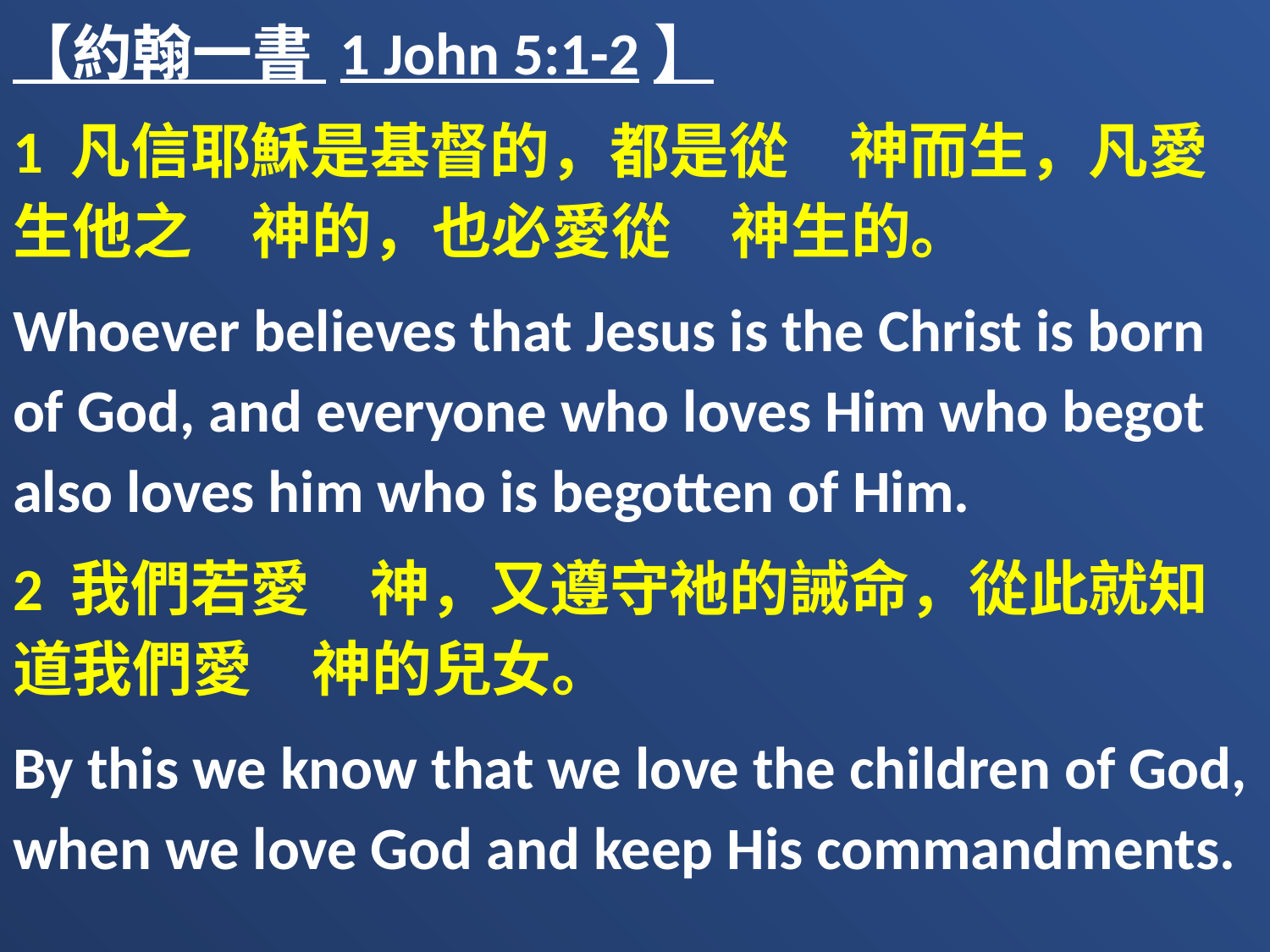

【約翰一書 1 John 5:1-2】
1 凡信耶穌是基督的，都是從　神而生，凡愛生他之　神的，也必愛從　神生的。
Whoever believes that Jesus is the Christ is born of God, and everyone who loves Him who begot also loves him who is begotten of Him.
2 我們若愛　神，又遵守祂的誡命，從此就知道我們愛　神的兒女。
By this we know that we love the children of God, when we love God and keep His commandments.